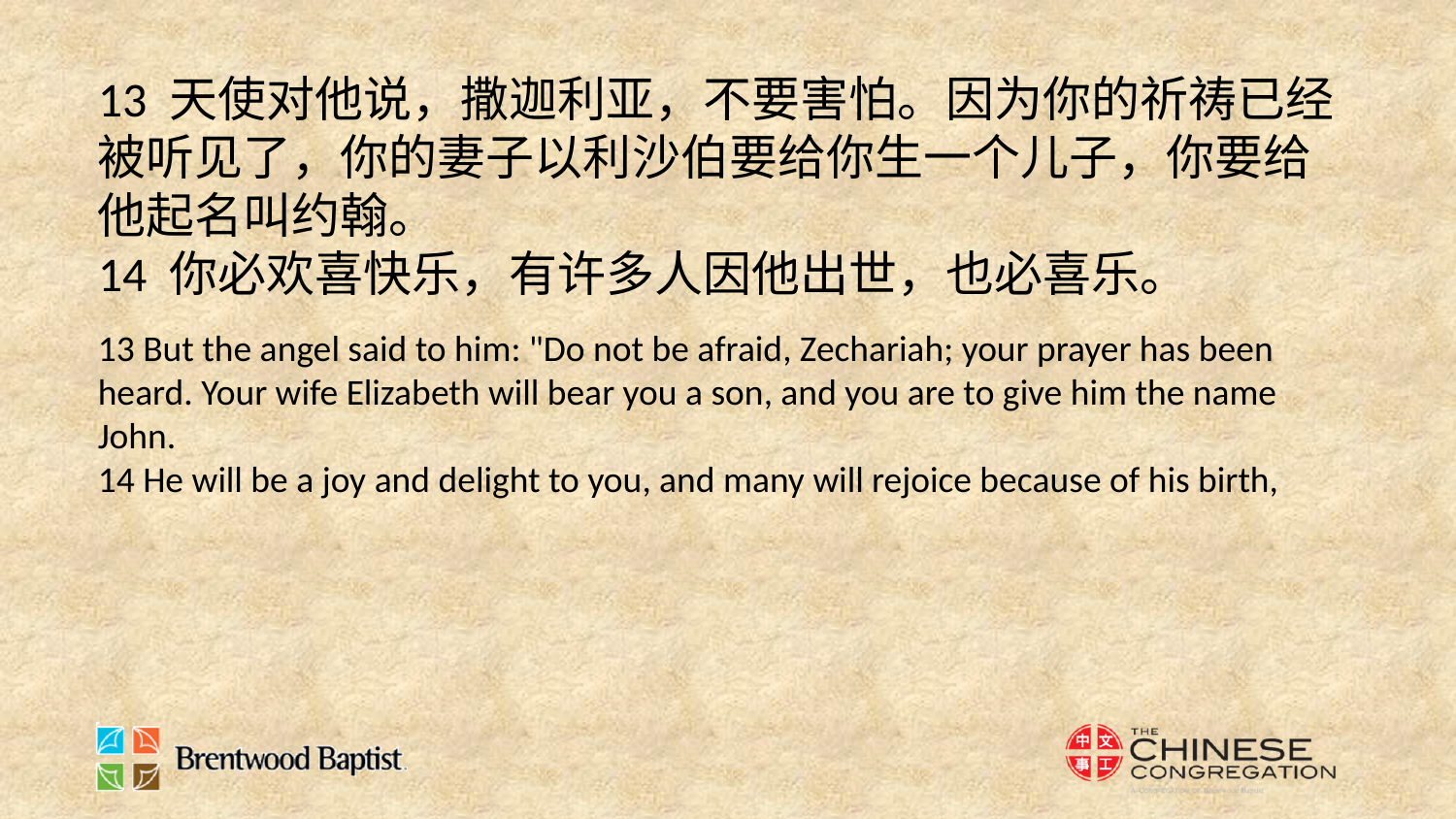

13 天使对他说，撒迦利亚，不要害怕。因为你的祈祷已经被听见了，你的妻子以利沙伯要给你生一个儿子，你要给他起名叫约翰。
14 你必欢喜快乐，有许多人因他出世，也必喜乐。

13 But the angel said to him: "Do not be afraid, Zechariah; your prayer has been heard. Your wife Elizabeth will bear you a son, and you are to give him the name John.
14 He will be a joy and delight to you, and many will rejoice because of his birth,